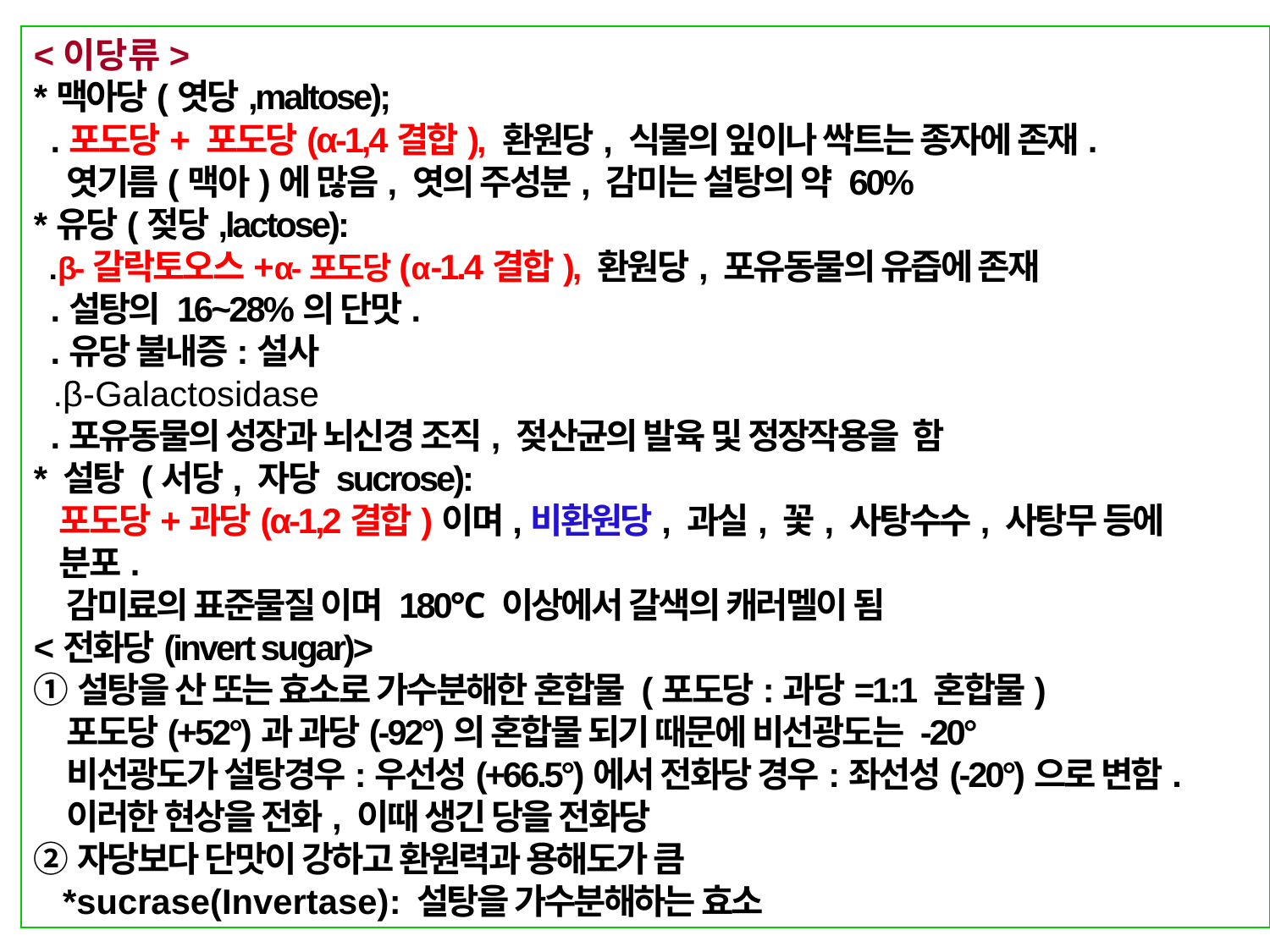

<이당류>
*맥아당(엿당,maltose);
  .포도당+ 포도당(α-1,4결합), 환원당, 식물의 잎이나 싹트는 종자에 존재.
   엿기름(맥아)에 많음, 엿의 주성분, 감미는 설탕의 약 60%
*유당(젖당,lactose):
  .β-갈락토오스+α-포도당(α-1.4결합), 환원당, 포유동물의 유즙에 존재
  .설탕의 16~28%의 단맛.
  .유당 불내증:설사
  .β-Galactosidase
  .포유동물의 성장과 뇌신경 조직, 젖산균의 발육 및 정장작용을  함
* 설탕 (서당, 자당 sucrose):
  포도당+과당(α-1,2결합)이며,비환원당, 과실, 꽃, 사탕수수, 사탕무 등에
  분포.
   감미료의 표준물질 이며 180℃ 이상에서 갈색의 캐러멜이 됨
<전화당(invert sugar)>
①설탕을 산 또는 효소로 가수분해한 혼합물 (포도당:과당=1:1 혼합물)
   포도당(+52°)과 과당(-92°)의 혼합물 되기 때문에 비선광도는 -20°
   비선광도가 설탕경우:우선성(+66.5°)에서 전화당 경우:좌선성(-20°)으로 변함.
   이러한 현상을 전화, 이때 생긴 당을 전화당
②자당보다 단맛이 강하고 환원력과 용해도가 큼
   *sucrase(Invertase): 설탕을 가수분해하는 효소